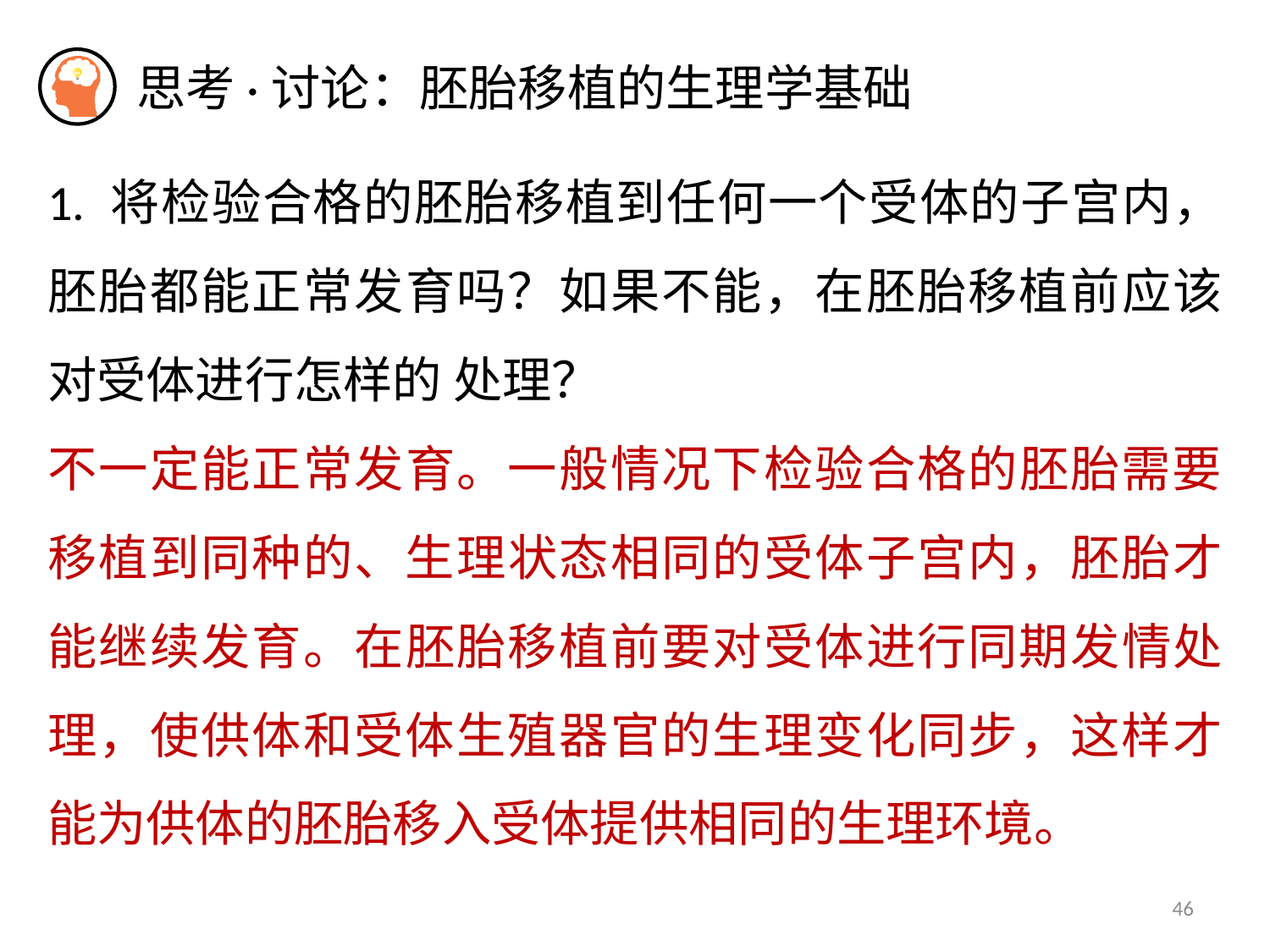

思考·讨论：胚胎移植的生理学基础
1. 将检验合格的胚胎移植到任何一个受体的子宫内，胚胎都能正常发育吗？如果不能，在胚胎移植前应该对受体进行怎样的 处理？
不一定能正常发育。一般情况下检验合格的胚胎需要移植到同种的、生理状态相同的受体子宫内，胚胎才能继续发育。在胚胎移植前要对受体进行同期发情处理，使供体和受体生殖器官的生理变化同步，这样才能为供体的胚胎移入受体提供相同的生理环境。
46